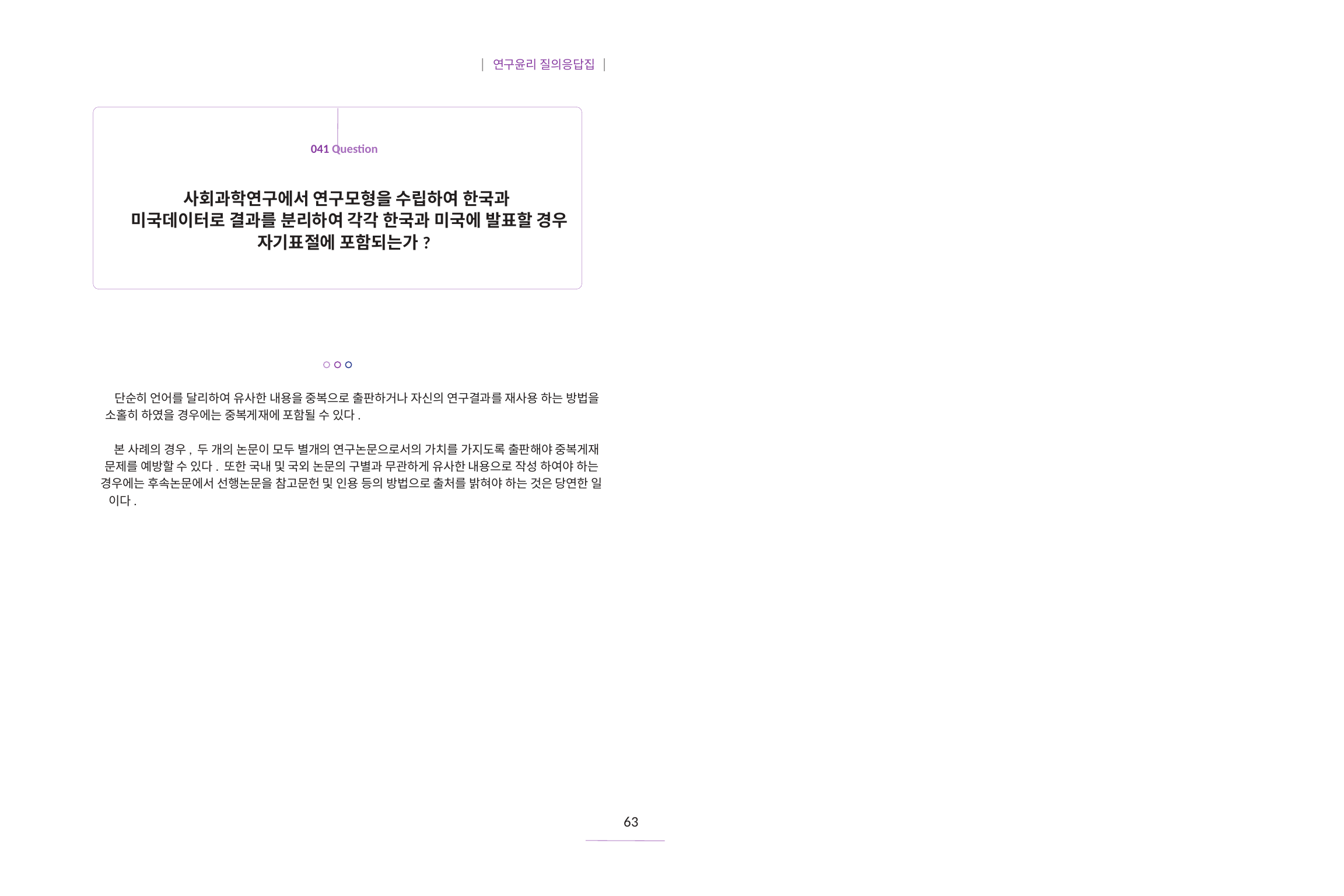

| 연구윤리 질의응답집 |

041 Question

사회과학연구에서 연구모형을 수립하여 한국과
미국데이터로 결과를 분리하여 각각 한국과 미국에 발표할 경우
자기표절에 포함되는가?

단순히 언어를 달리하여 유사한 내용을 중복으로 출판하거나 자신의 연구결과를 재사용 하는 방법을
소홀히 하였을 경우에는 중복게재에 포함될 수 있다.
본 사례의 경우, 두 개의 논문이 모두 별개의 연구논문으로서의 가치를 가지도록 출판해야 중복게재
문제를 예방할 수 있다. 또한 국내 및 국외 논문의 구별과 무관하게 유사한 내용으로 작성 하여야 하는
경우에는 후속논문에서 선행논문을 참고문헌 및 인용 등의 방법으로 출처를 밝혀야 하는 것은 당연한 일
이다.
63